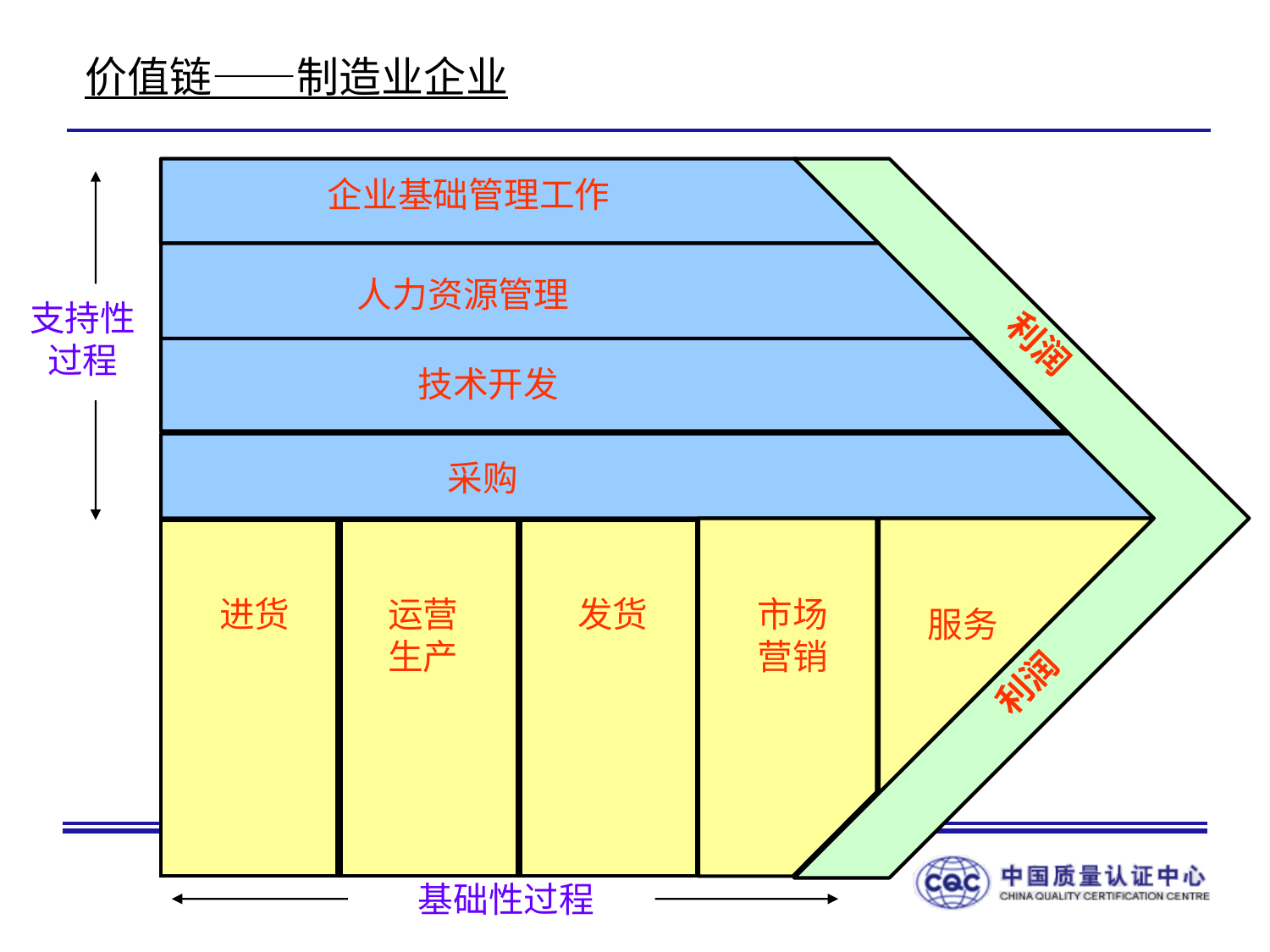

价值链——制造业企业

企业基础管理工作

人力资源管理
支持性
过程
利润

技术开发

采购

 进货

运营
生产
发货

市场
营销
服务
利润
基础性过程